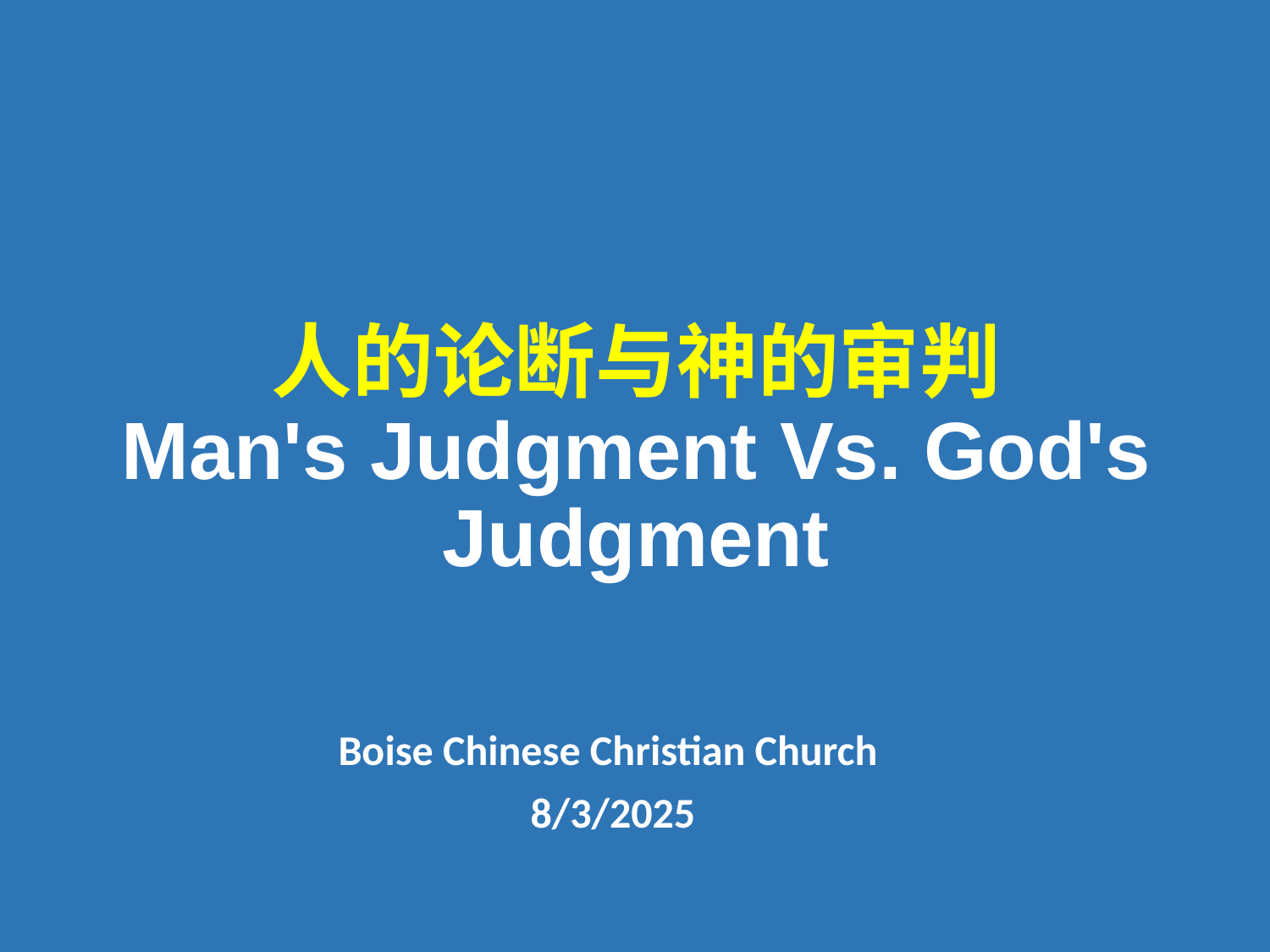

# 人的论断与神的审判 Man's Judgment Vs. God's Judgment
Boise Chinese Christian Church
8/3/2025